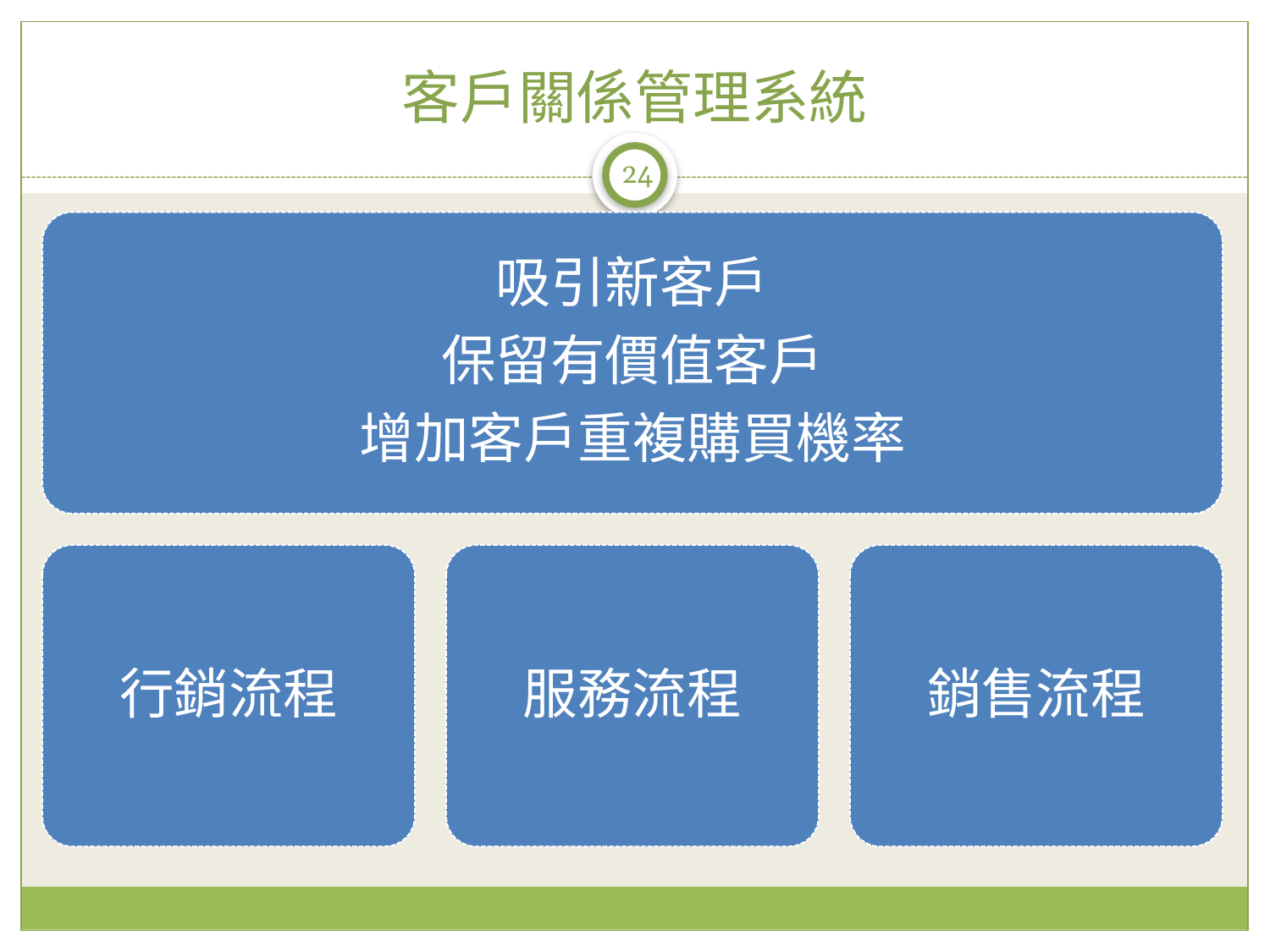

# 客戶關係管理系統
24
吸引新客戶
保留有價值客戶
增加客戶重複購買機率
行銷流程
服務流程
銷售流程